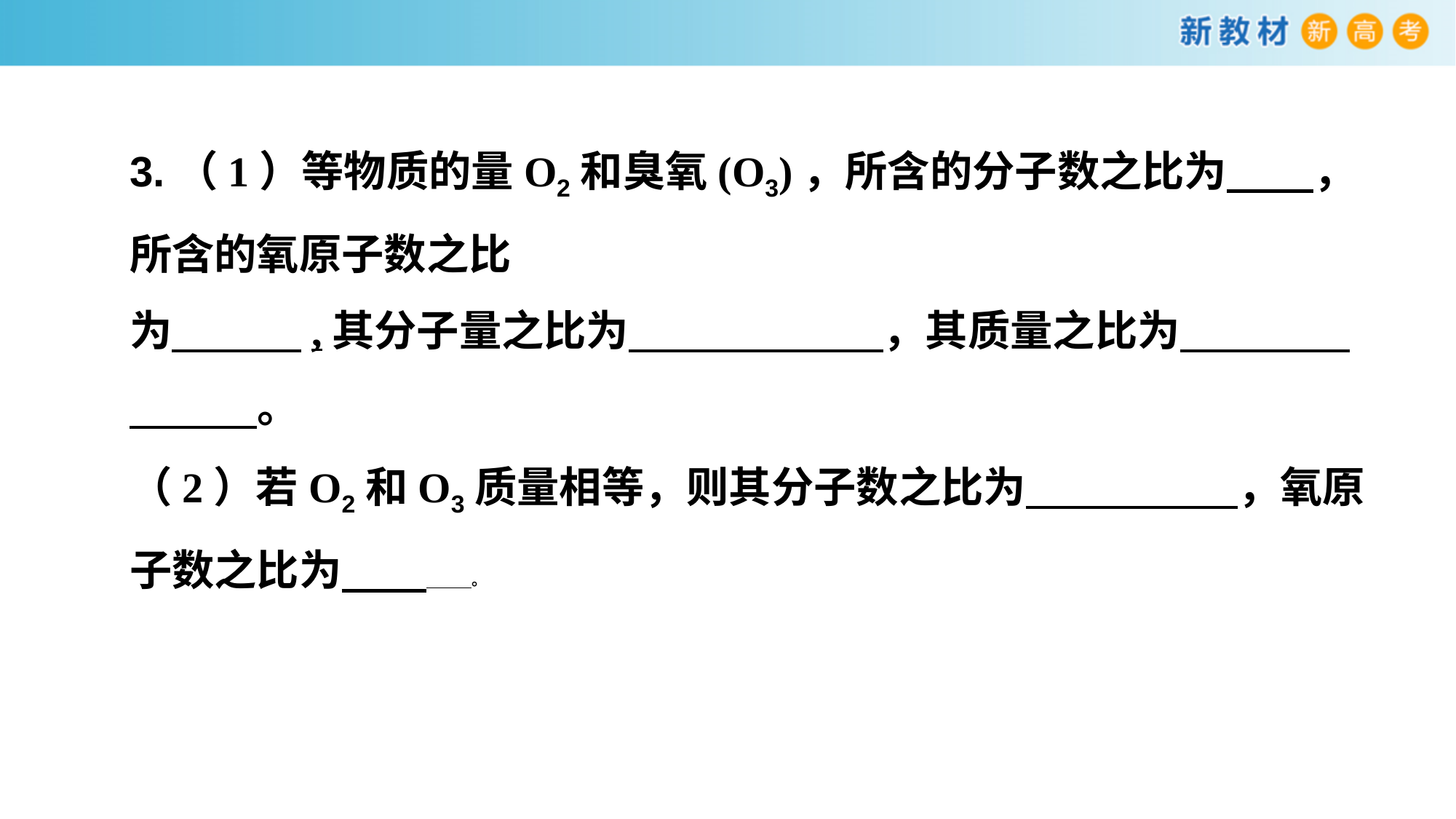

3.（1）等物质的量O2和臭氧(O3)，所含的分子数之比为         ，所含的氧原子数之比
为         　,其分子量之比为　　　　　　，其质量之比为　　　　　　　。
（2）若O2和O3质量相等，则其分子数之比为　　　　　，氧原子数之比为　　　　　。